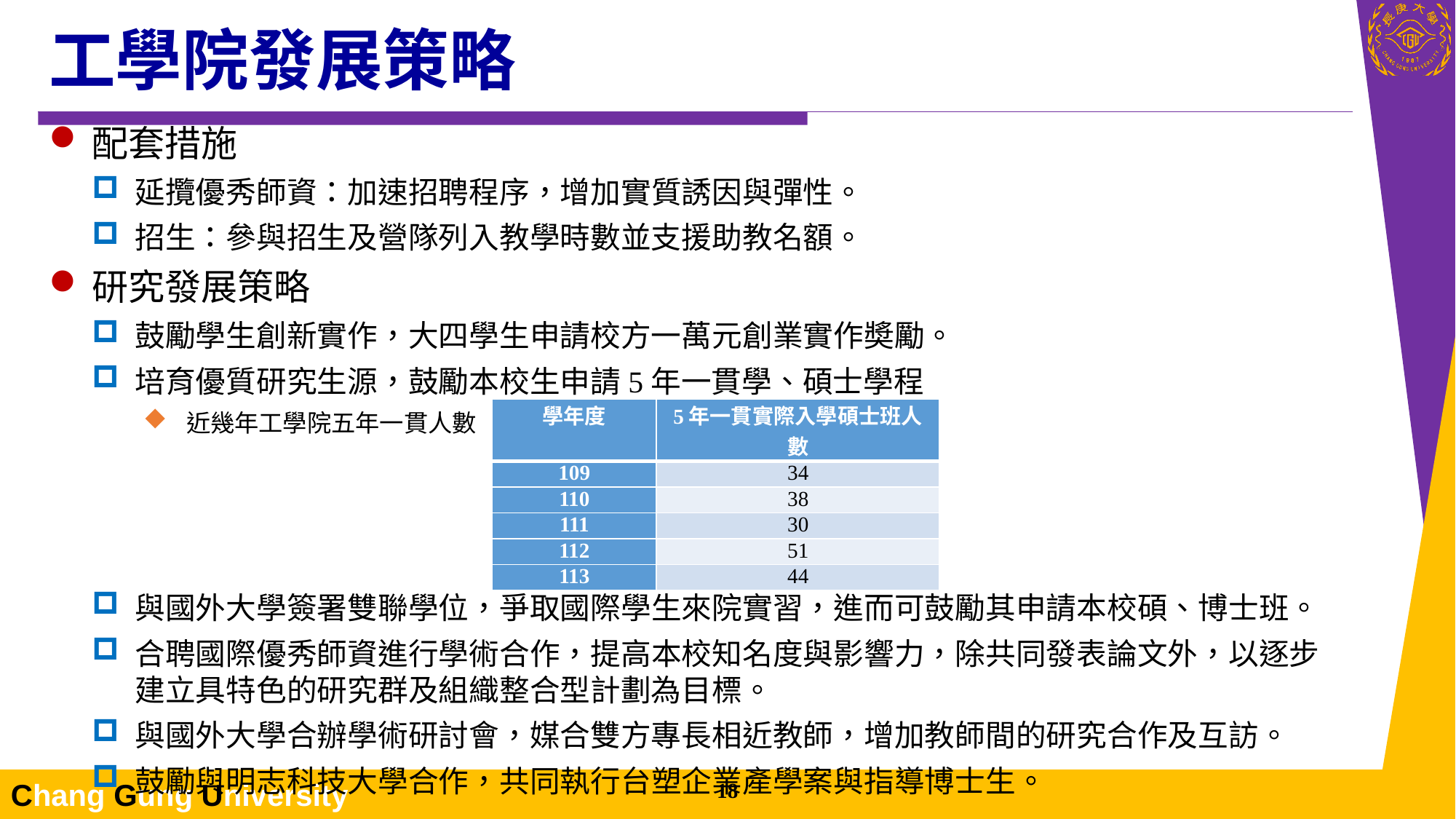

# 工學院發展策略
配套措施
延攬優秀師資：加速招聘程序，增加實質誘因與彈性。
招生：參與招生及營隊列入教學時數並支援助教名額。
研究發展策略
鼓勵學生創新實作，大四學生申請校方一萬元創業實作奬勵。
培育優質研究生源，鼓勵本校生申請5年一貫學、碩士學程
近幾年工學院五年一貫人數

與國外大學簽署雙聯學位，爭取國際學生來院實習，進而可鼓勵其申請本校碩、博士班。
合聘國際優秀師資進行學術合作，提高本校知名度與影響力，除共同發表論文外，以逐步建立具特色的研究群及組織整合型計劃為目標。
與國外大學合辦學術研討會，媒合雙方專長相近教師，增加教師間的研究合作及互訪。
鼓勵與明志科技大學合作，共同執行台塑企業產學案與指導博士生。
| 學年度 | 5年一貫實際入學碩士班人數 |
| --- | --- |
| 109 | 34 |
| 110 | 38 |
| 111 | 30 |
| 112 | 51 |
| 113 | 44 |
18